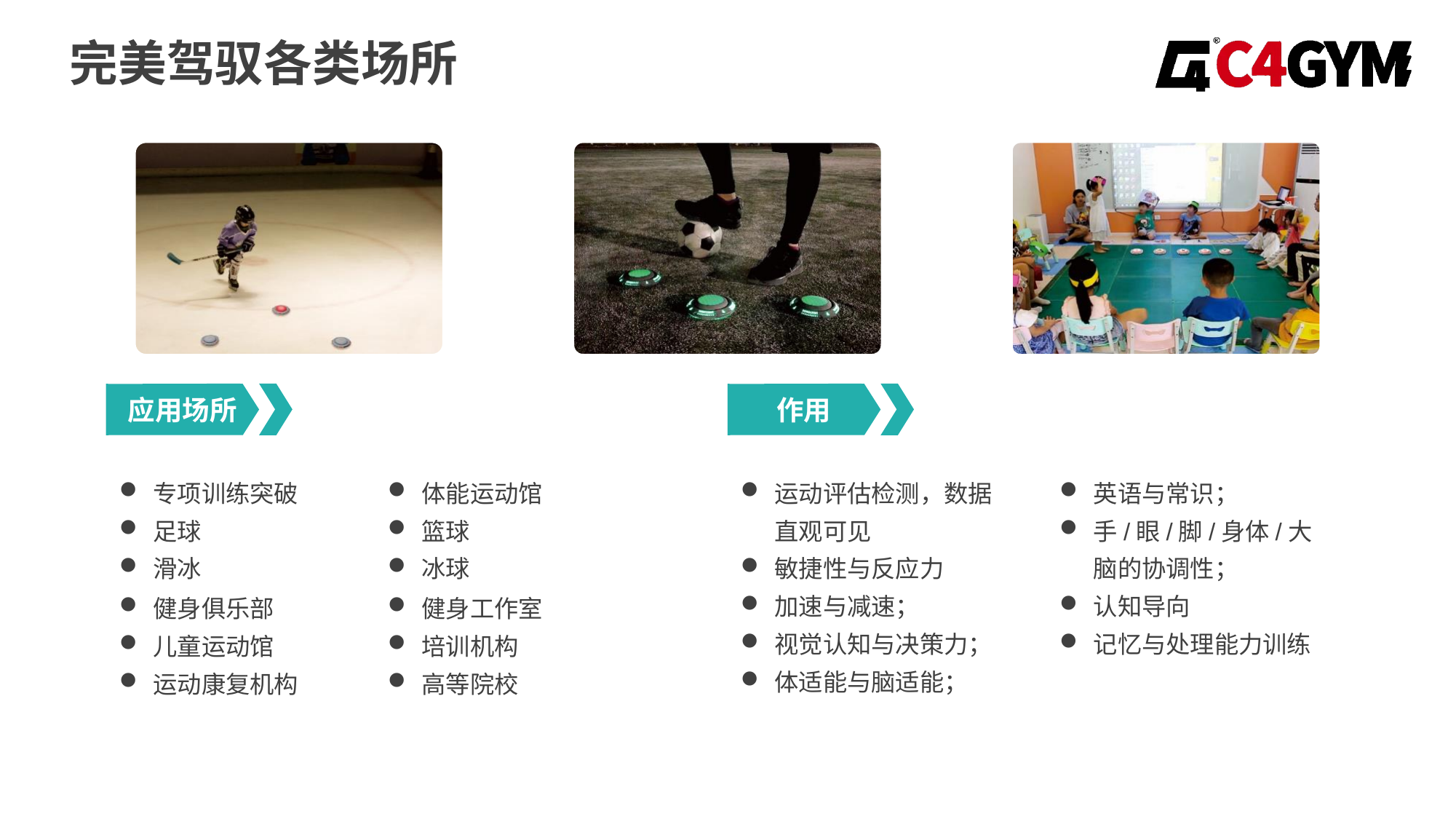

完美驾驭各类场所

应用场所
作用
专项训练突破
足球
滑冰
体能运动馆
篮球
冰球
运动评估检测，数据直观可见
敏捷性与反应力
加速与减速；
视觉认知与决策力；
体适能与脑适能；
英语与常识；
手/眼/脚/身体/大脑的协调性；
认知导向
记忆与处理能力训练
健身俱乐部
儿童运动馆
运动康复机构
健身工作室
培训机构
高等院校